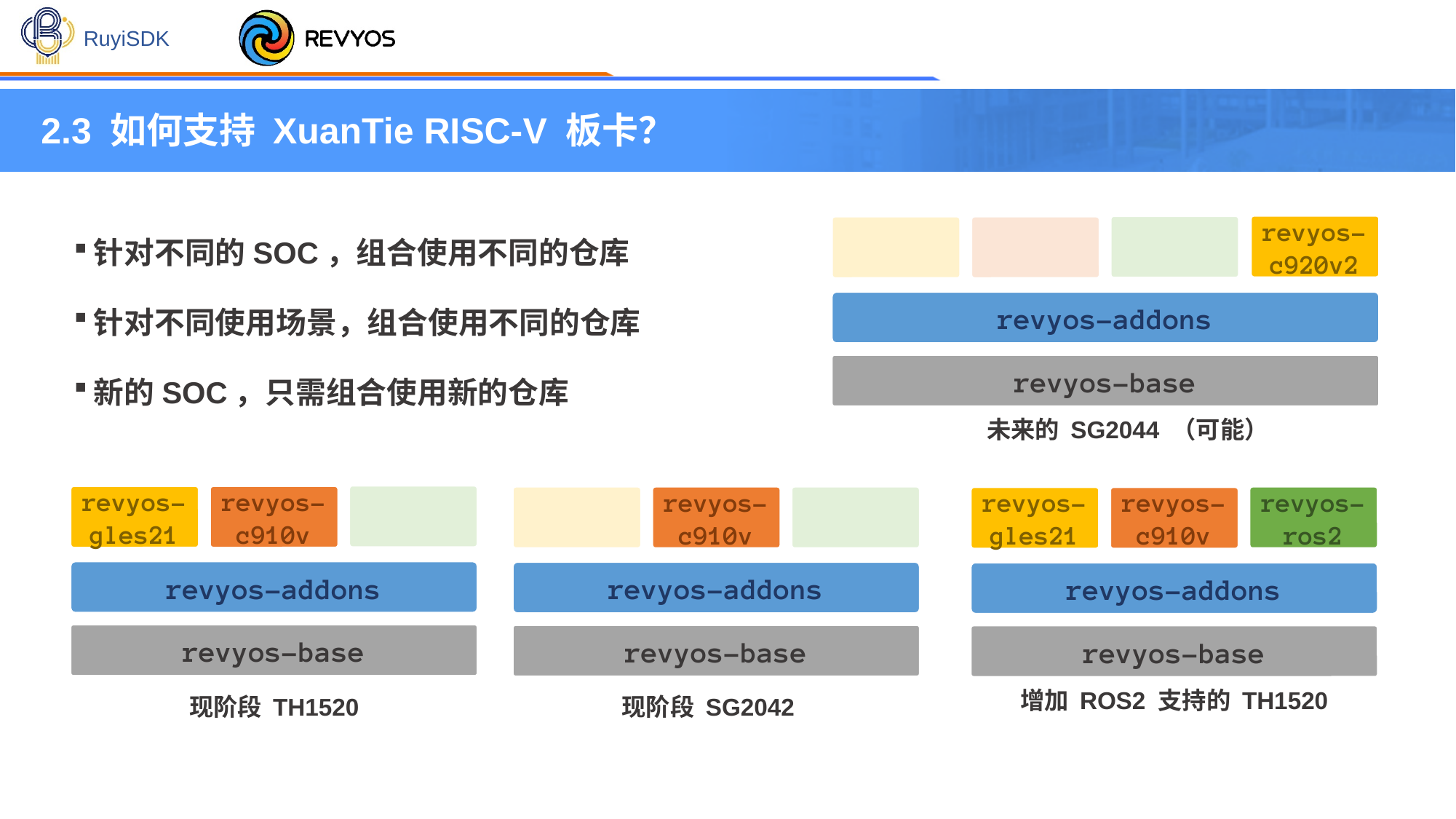

2.3 如何支持 XuanTie RISC-V 板卡？
针对不同的SOC，组合使用不同的仓库
针对不同使用场景，组合使用不同的仓库
新的SOC，只需组合使用新的仓库
revyos-c920v2

revyos-addons
revyos-base
未来的 SG2044 （可能）

revyos-gles21
revyos-c910v
revyos-addons
revyos-base

revyos-c910v

revyos-addons
revyos-base
revyos-ros2
revyos-gles21
revyos-c910v
revyos-addons
revyos-base
增加 ROS2 支持的 TH1520
现阶段 SG2042
现阶段 TH1520